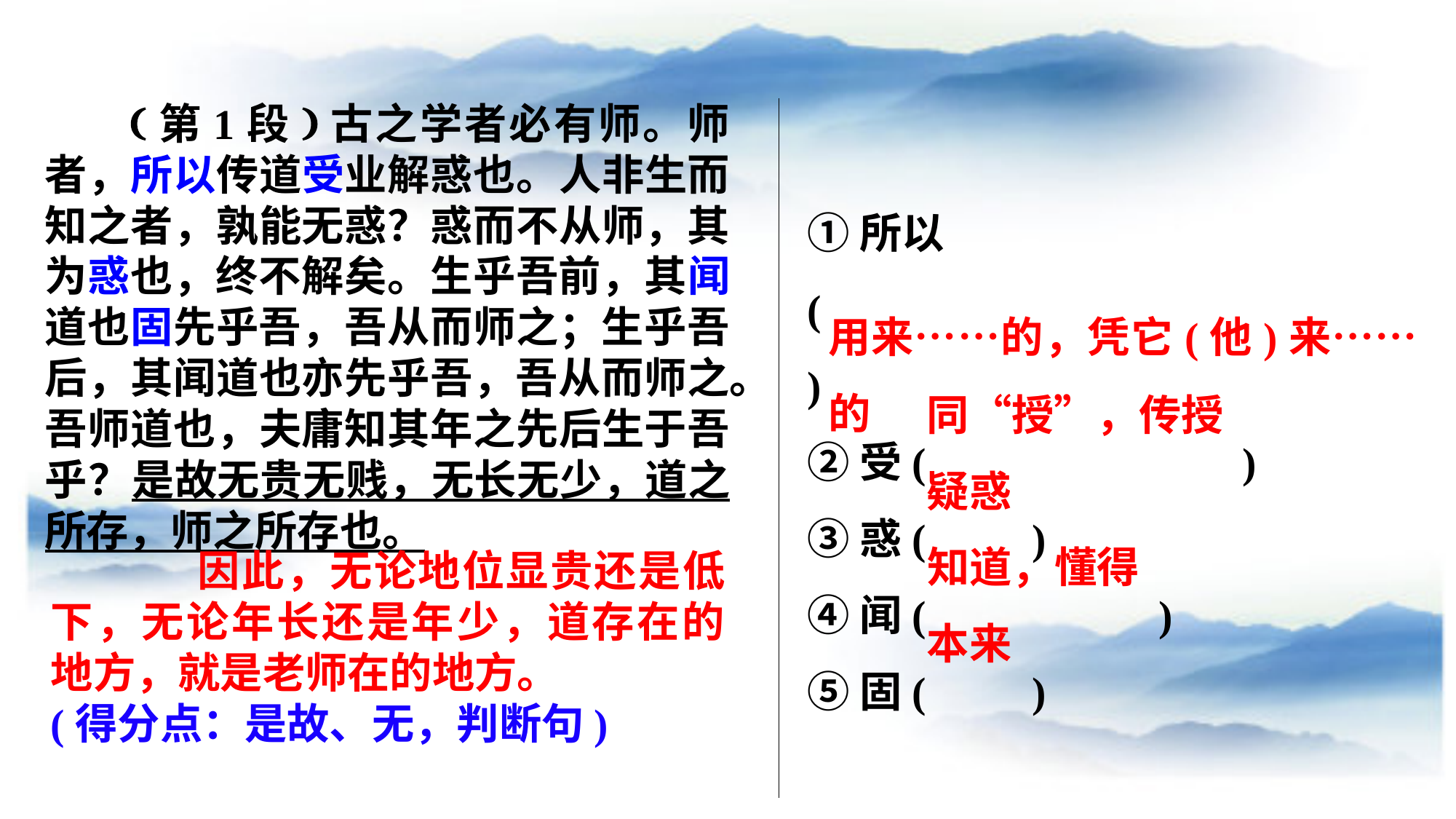

(第1段)古之学者必有师。师者，所以传道受业解惑也。人非生而知之者，孰能无惑？惑而不从师，其为惑也，终不解矣。生乎吾前，其闻道也固先乎吾，吾从而师之；生乎吾后，其闻道也亦先乎吾，吾从而师之。吾师道也，夫庸知其年之先后生于吾乎？是故无贵无贱，无长无少，道之所存，师之所存也。

①所以
(                                                       )
②受(                              )
③惑(          )
④闻(                      )
⑤固(          )
用来……的，凭它(他)来……的
 同“授”，传授
 疑惑
 知道，懂得
 本来
            因此，无论地位显贵还是低下，无论年长还是年少，道存在的地方，就是老师在的地方。
(得分点：是故、无，判断句)